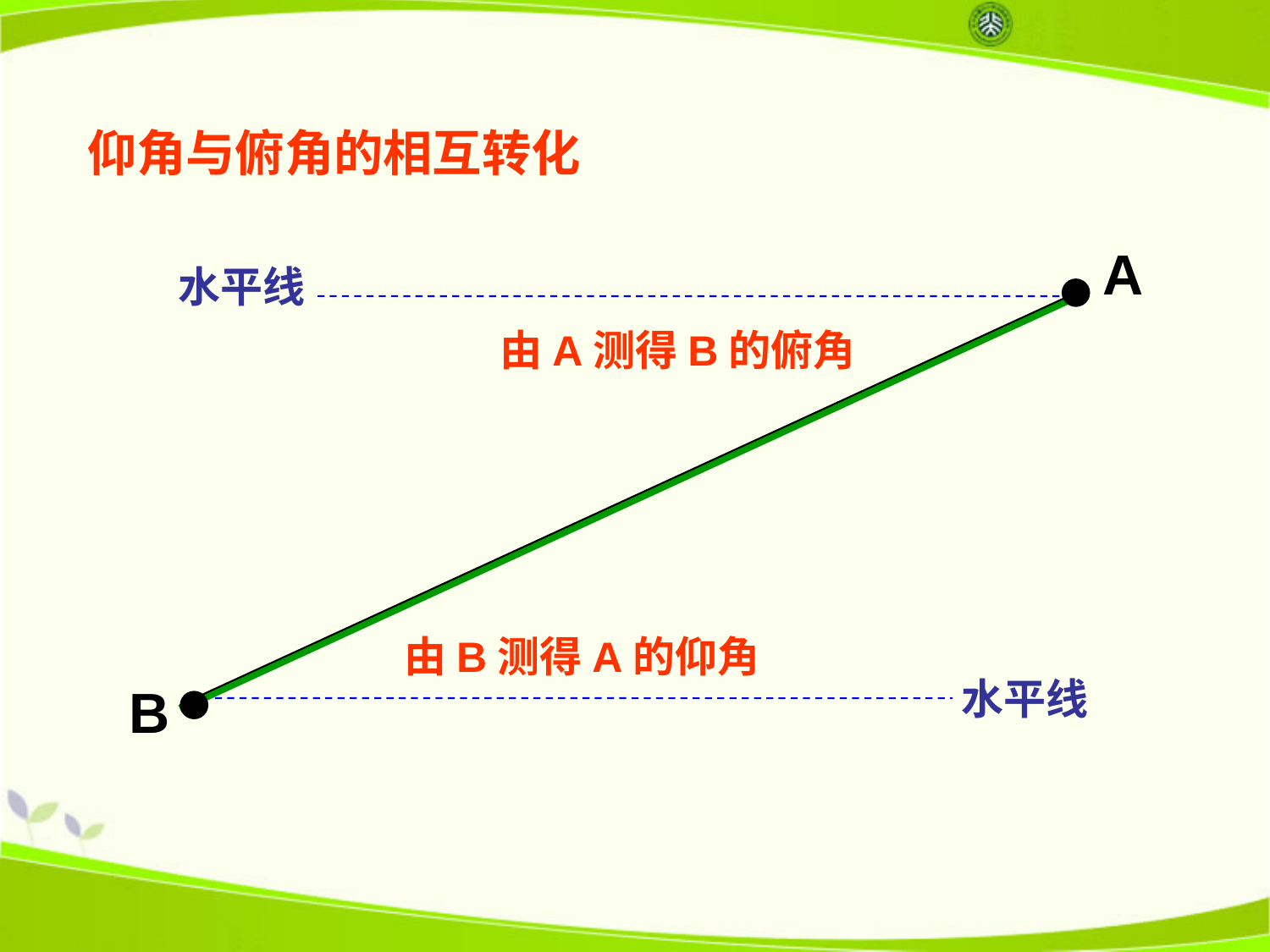

仰角与俯角的相互转化
A

B

水平线

由A测得B的俯角
由B测得A的仰角

水平线